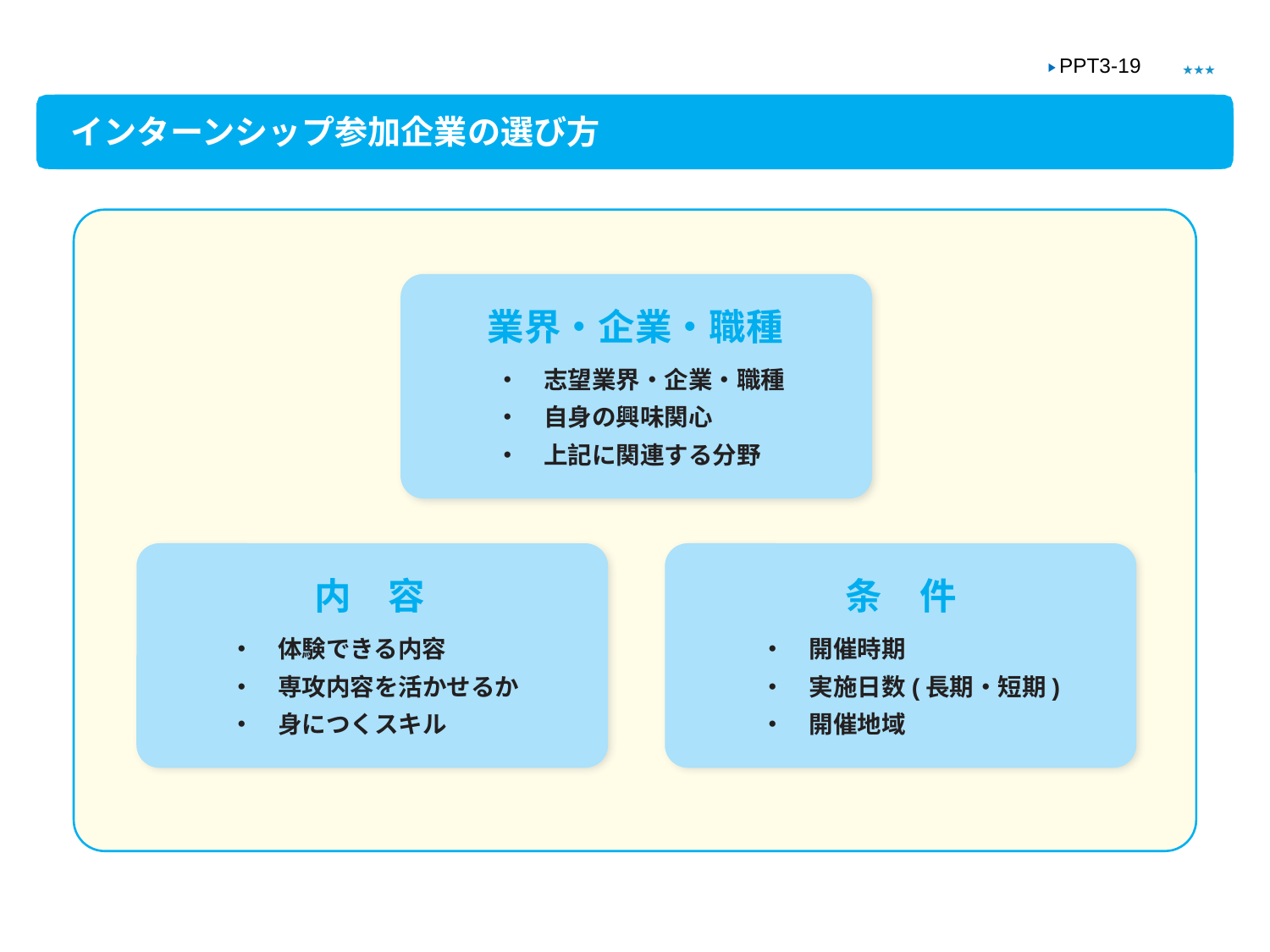

★★★
▶ PPT3-19

インターンシップ参加企業の選び方

業界・企業・職種
・　志望業界・企業・職種
・　自身の興味関心
・　上記に関連する分野

内　容
・　体験できる内容
・　専攻内容を活かせるか
・　身につくスキル
条　件
・　開催時期
・　実施日数(長期・短期)
・　開催地域